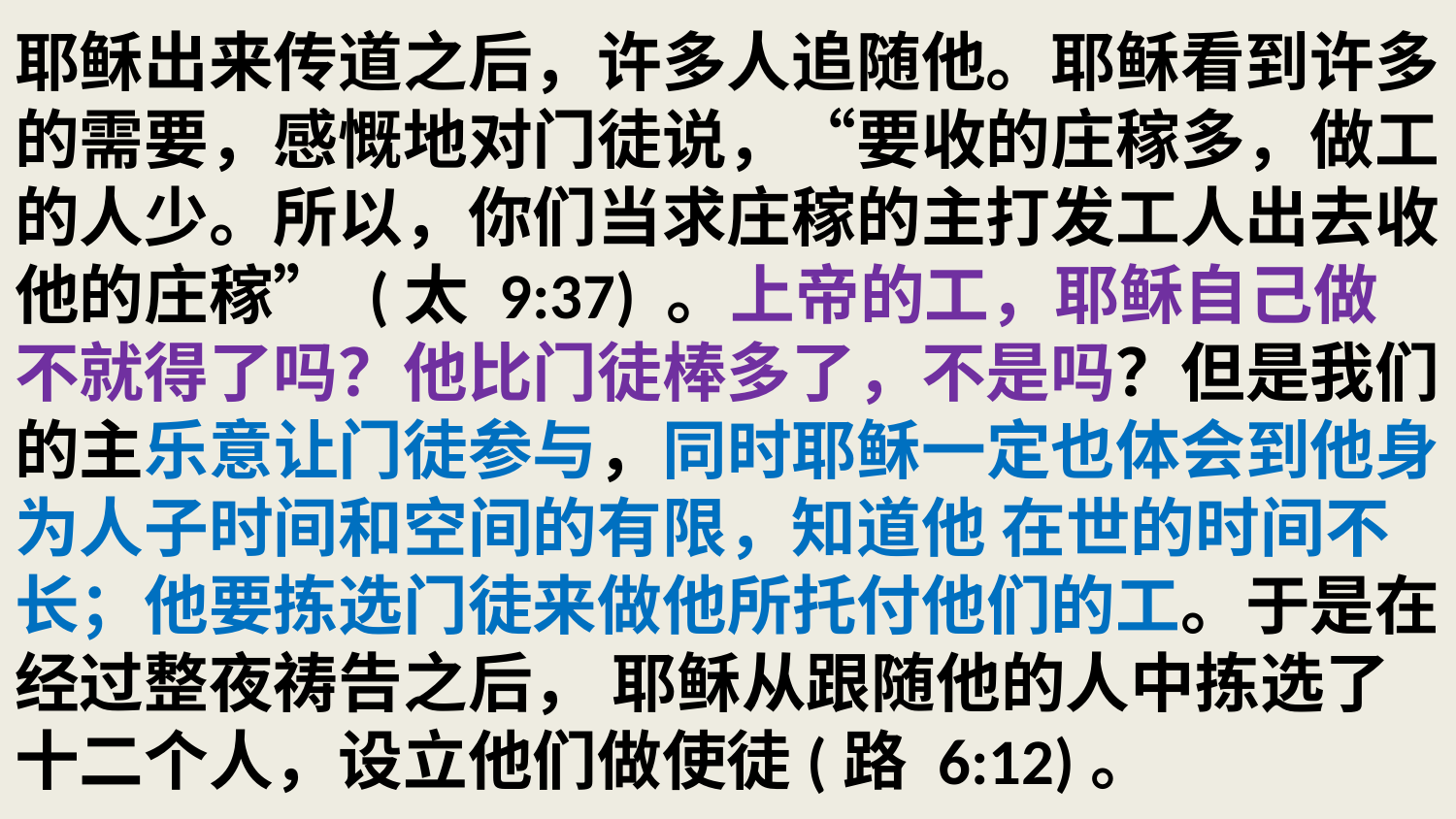

# 耶稣出来传道之后，许多人追随他。耶稣看到许多的需要，感慨地对门徒说，“要收的庄稼多，做工的人少。所以，你们当求庄稼的主打发工人出去收他的庄稼” (太 9:37) 。上帝的工，耶稣自己做不就得了吗？他比门徒棒多了，不是吗？但是我们 的主乐意让门徒参与，同时耶稣一定也体会到他身为人子时间和空间的有限，知道他 在世的时间不长；他要拣选门徒来做他所托付他们的工。于是在经过整夜祷告之后， 耶稣从跟随他的人中拣选了十二个人，设立他们做使徒(路 6:12)。